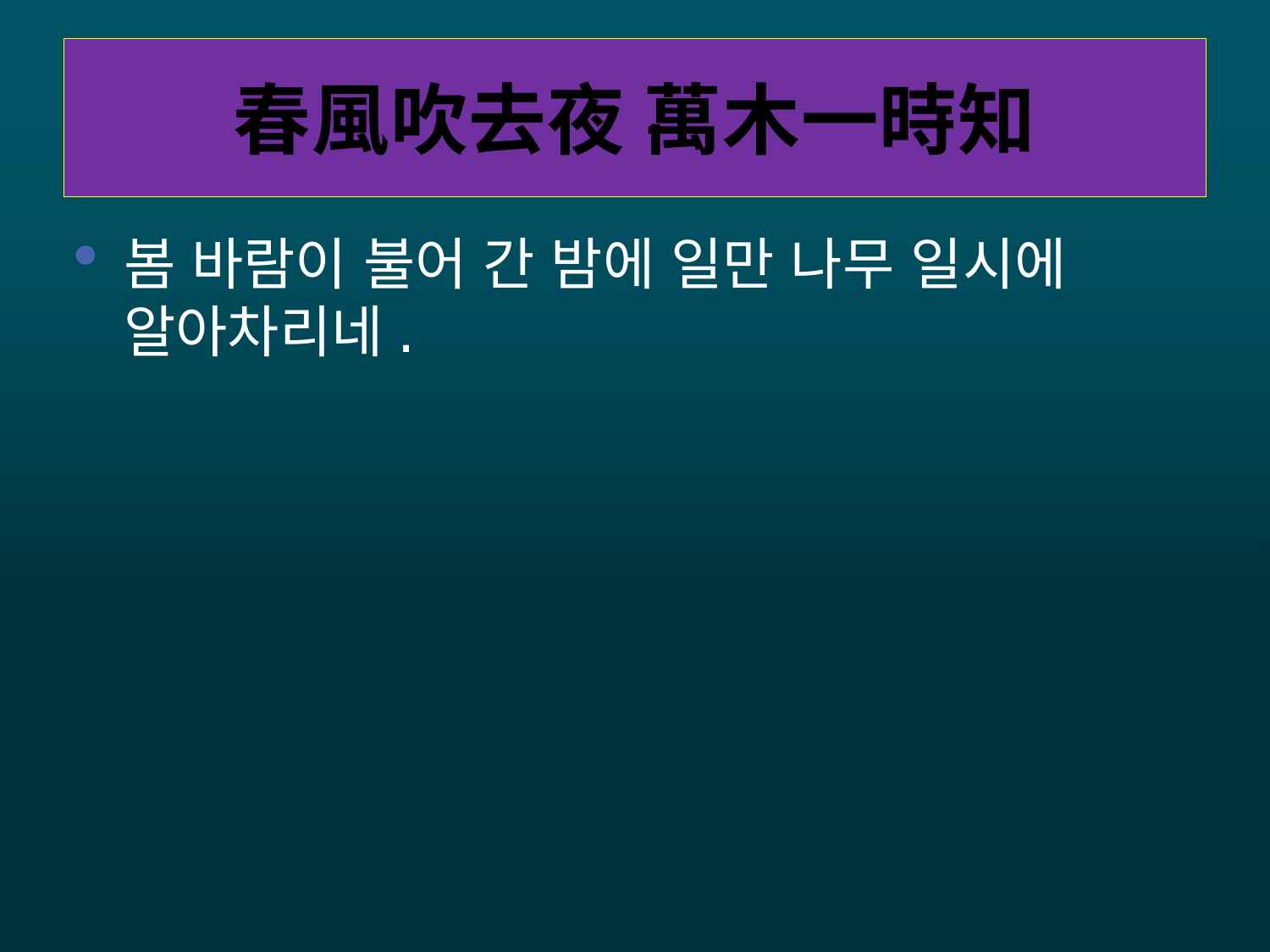

# 春風吹去夜 萬木一時知
봄 바람이 불어 간 밤에 일만 나무 일시에 알아차리네.